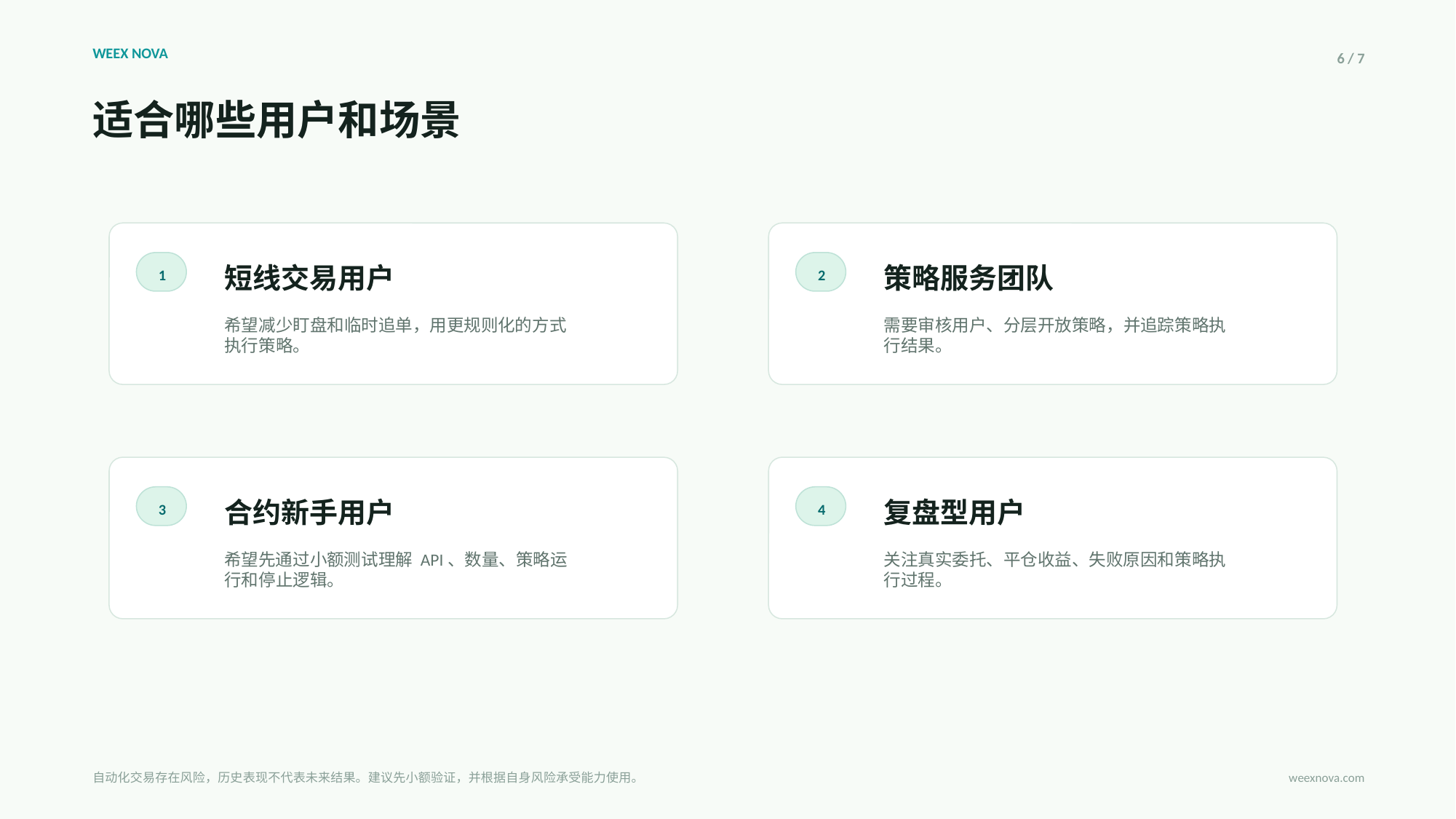

WEEX NOVA
6 / 7
适合哪些用户和场景

短线交易用户
策略服务团队
1
2
希望减少盯盘和临时追单，用更规则化的方式执行策略。
需要审核用户、分层开放策略，并追踪策略执行结果。

合约新手用户
复盘型用户
3
4
希望先通过小额测试理解 API、数量、策略运行和停止逻辑。
关注真实委托、平仓收益、失败原因和策略执行过程。
自动化交易存在风险，历史表现不代表未来结果。建议先小额验证，并根据自身风险承受能力使用。
weexnova.com